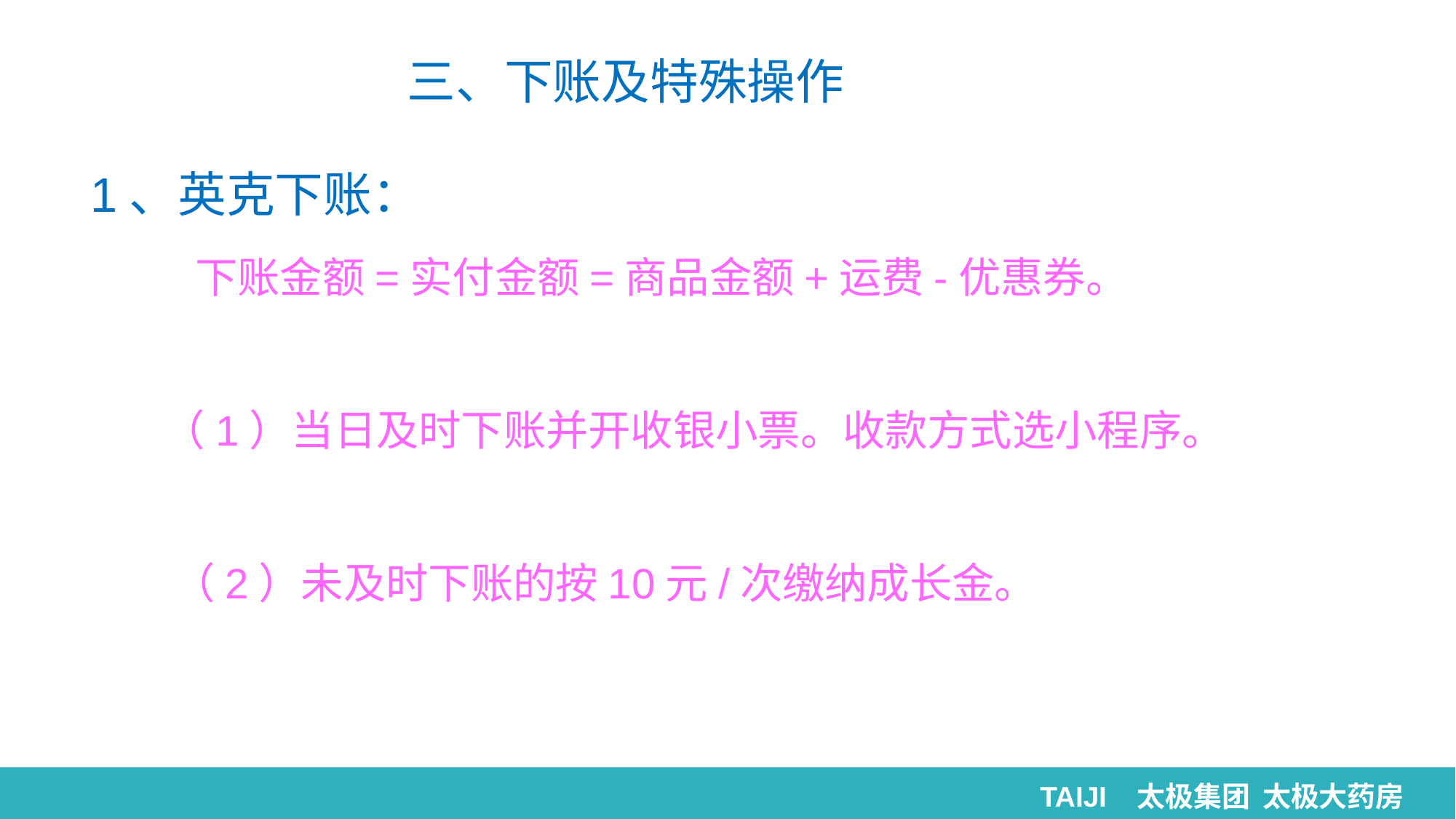

三、下账及特殊操作
1、英克下账：
                     下账金额=实付金额=商品金额+运费-优惠券。

           （1）当日及时下账并开收银小票。收款方式选小程序。

            （2）未及时下账的按10元/次缴纳成长金。

TAIJI   太极集团  太极大药房